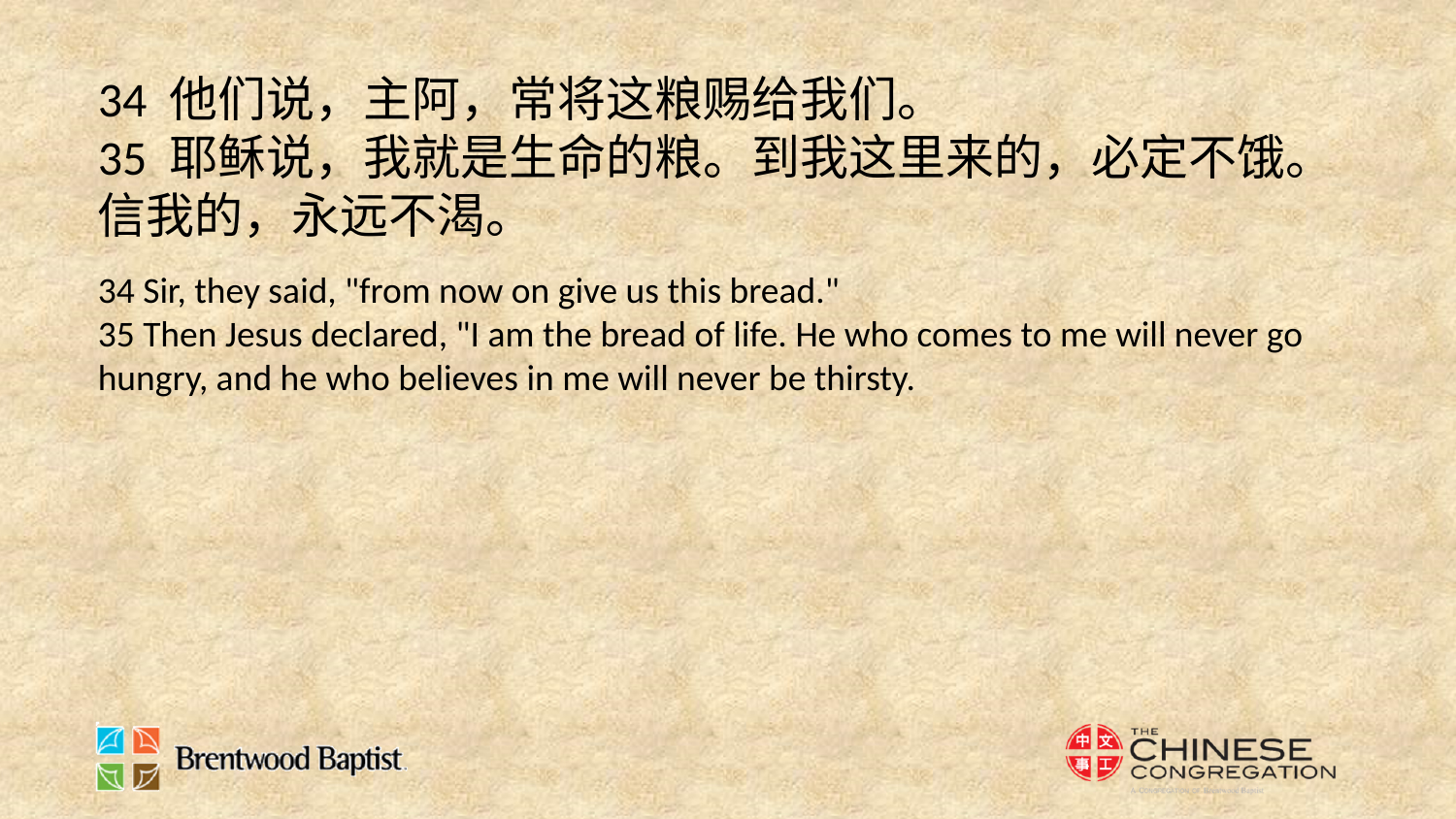

34 他们说，主阿，常将这粮赐给我们。
35 耶稣说，我就是生命的粮。到我这里来的，必定不饿。信我的，永远不渴。

34 Sir, they said, "from now on give us this bread."
35 Then Jesus declared, "I am the bread of life. He who comes to me will never go hungry, and he who believes in me will never be thirsty.